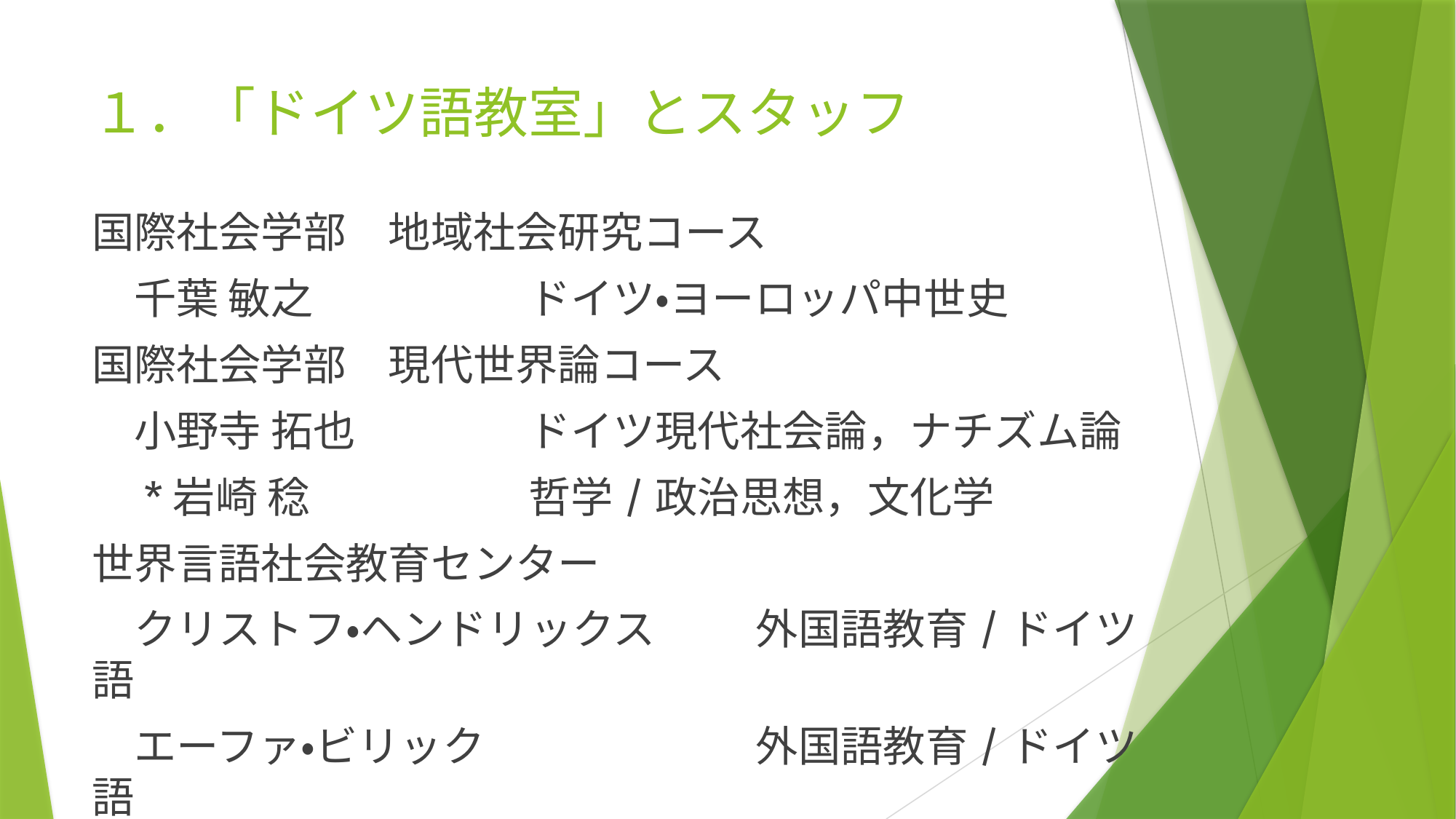

# １．「ドイツ語教室」とスタッフ
国際社会学部　地域社会研究コース
　千葉 敏之		ドイツ・ヨーロッパ中世史
国際社会学部　現代世界論コース
　小野寺 拓也		ドイツ現代社会論，ナチズム論
　*岩崎 稔			哲学/政治思想，文化学
世界言語社会教育センター
　クリストフ・ヘンドリックス	 外国語教育/ドイツ語
　エーファ・ビリック　			 外国語教育/ドイツ語